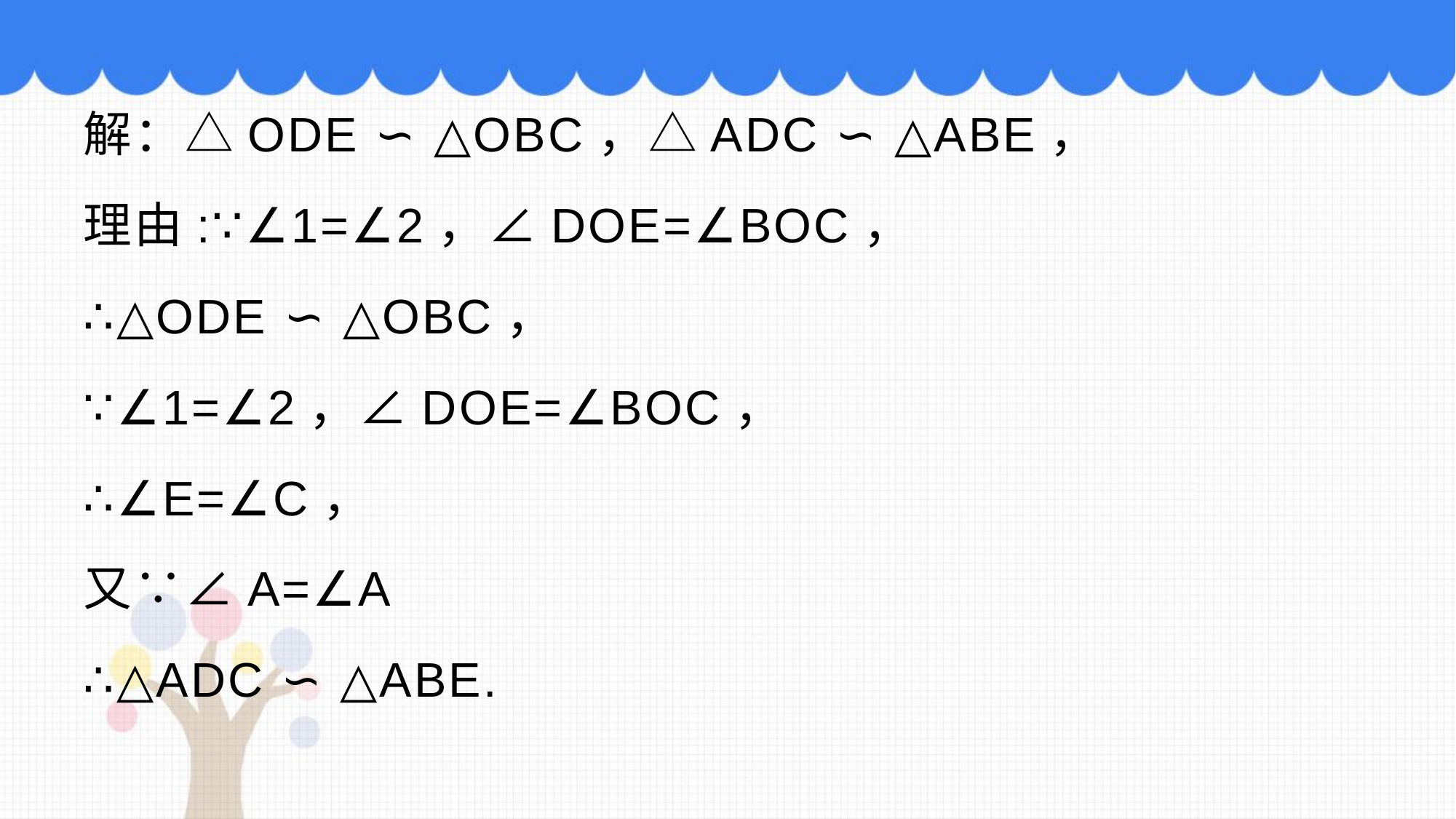

解：△ODE ∽ △OBC，△ADC ∽ △ABE，
理由:∵∠1=∠2，∠DOE=∠BOC，
∴△ODE ∽ △OBC，
∵∠1=∠2，∠DOE=∠BOC，
∴∠E=∠C，
又∵∠A=∠A
∴△ADC ∽ △ABE.